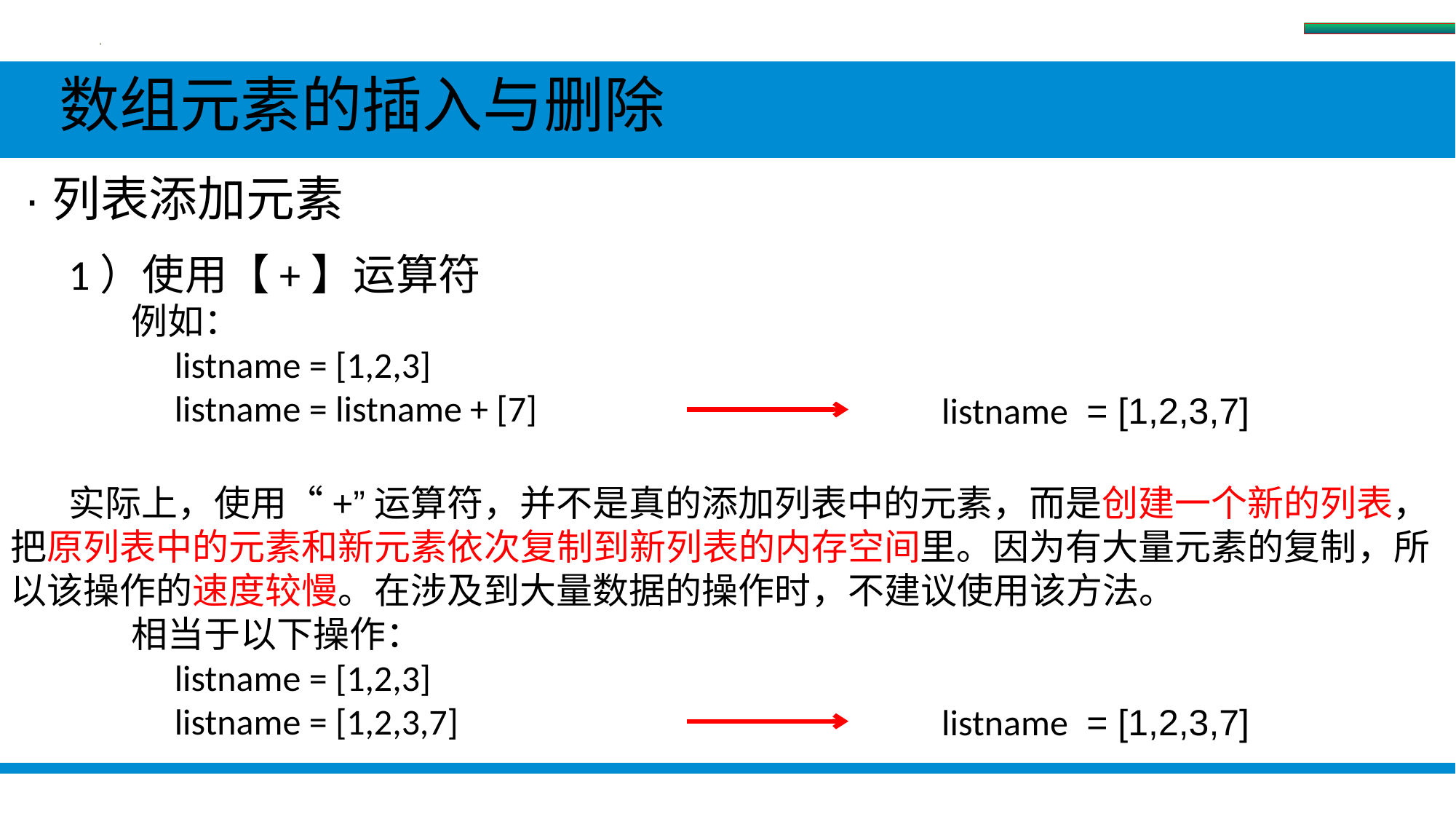

数组

  数组元素的插入与删除
 ·列表添加元素
      1）使用【+】运算符
           例如：
                    listname = [1,2,3]
                    listname = listname + [7]

      实际上，使用“+”运算符，并不是真的添加列表中的元素，而是创建一个新的列表，把原列表中的元素和新元素依次复制到新列表的内存空间里。因为有大量元素的复制，所以该操作的速度较慢。在涉及到大量数据的操作时，不建议使用该方法。
           相当于以下操作：
                    listname = [1,2,3]
                    listname = [1,2,3,7]
listname  = [1,2,3,7]
listname  = [1,2,3,7]
#